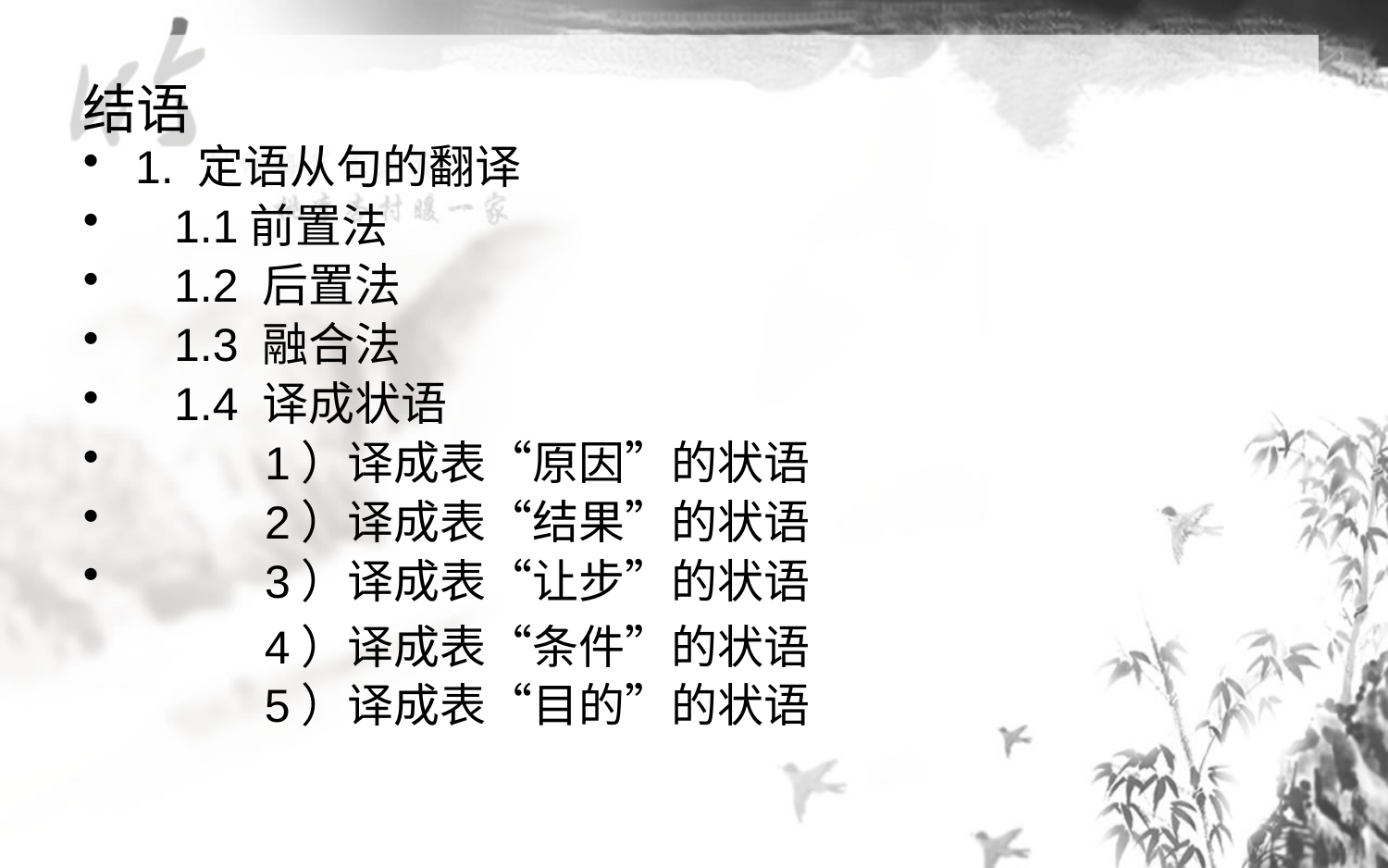

# 结语
1. 定语从句的翻译
   1.1前置法
   1.2 后置法
   1.3 融合法
   1.4 译成状语
          1）译成表“原因”的状语
          2）译成表“结果”的状语
          3）译成表“让步”的状语
              4）译成表“条件”的状语
              5）译成表“目的”的状语